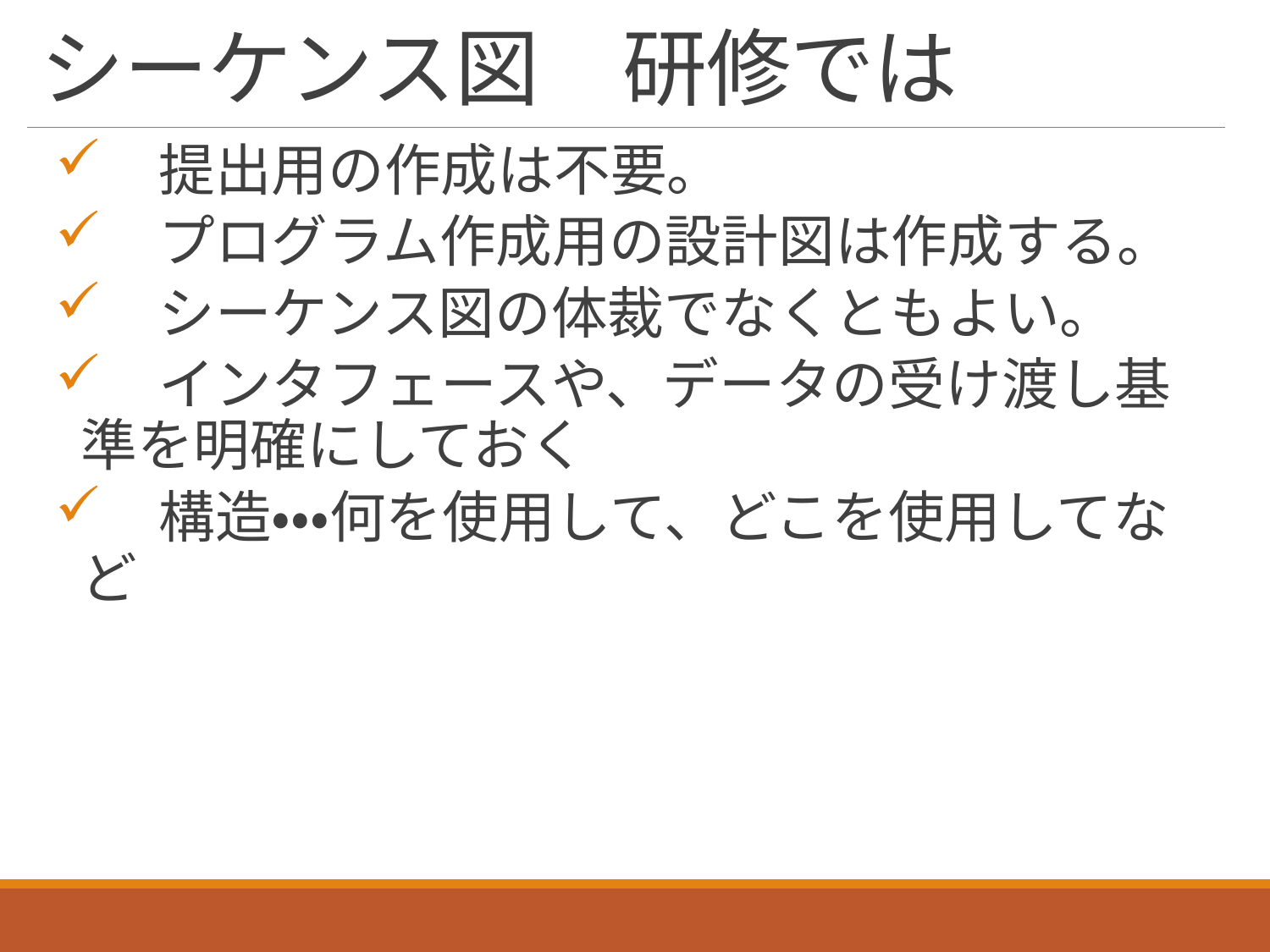

# シーケンス図　研修では
　提出用の作成は不要。
　プログラム作成用の設計図は作成する。
　シーケンス図の体裁でなくともよい。
　インタフェースや、データの受け渡し基準を明確にしておく
　構造・・・何を使用して、どこを使用してなど